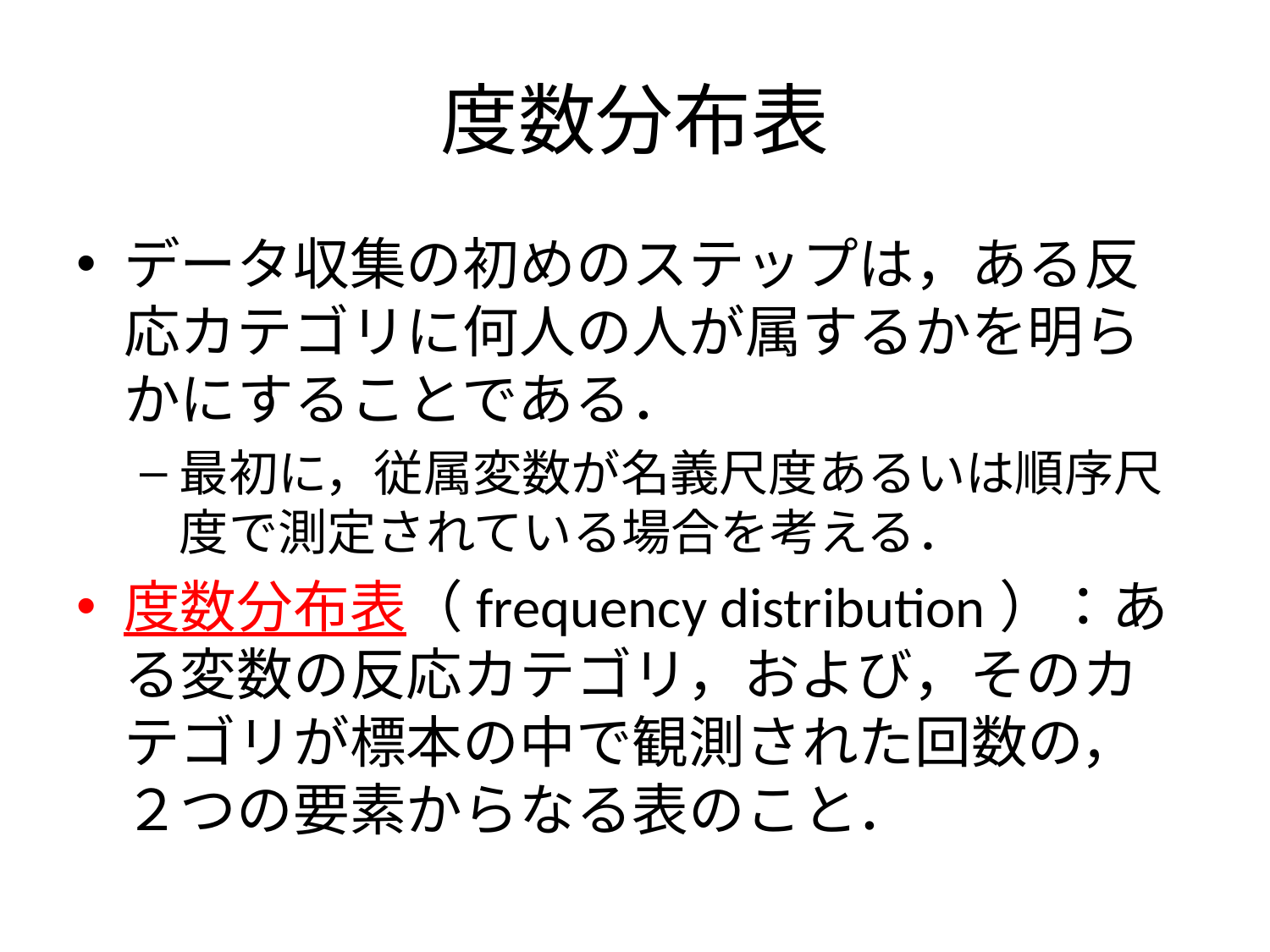

# 度数分布表
データ収集の初めのステップは，ある反応カテゴリに何人の人が属するかを明らかにすることである．
最初に，従属変数が名義尺度あるいは順序尺度で測定されている場合を考える．
度数分布表（frequency distribution）：ある変数の反応カテゴリ，および，そのカテゴリが標本の中で観測された回数の，２つの要素からなる表のこと．